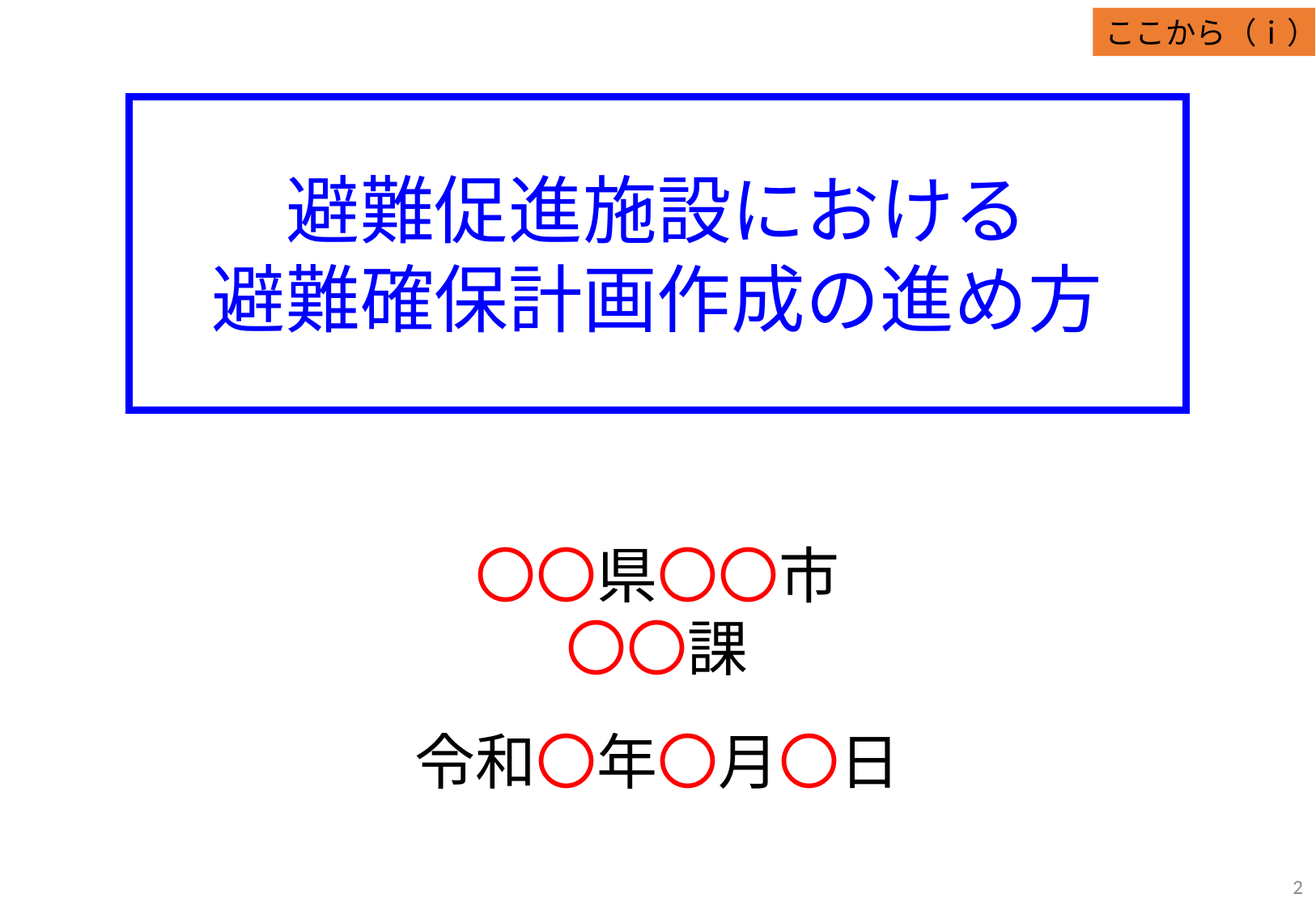

ここから（ⅰ）

避難促進施設における
避難確保計画作成の進め方
〇〇県〇〇市
〇〇課

令和〇年〇月〇日
2